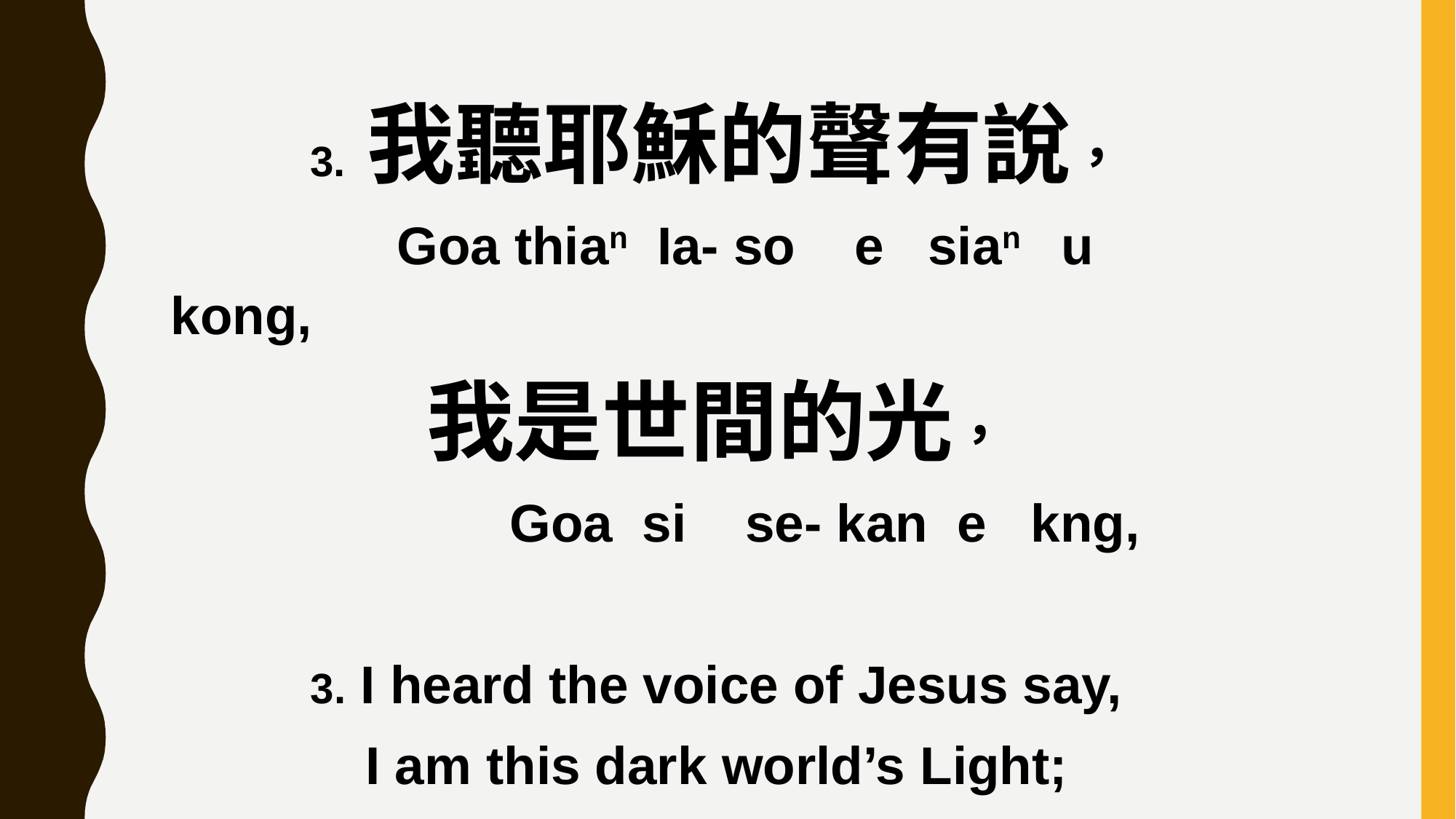

3. 我聽耶穌的聲有說，
                  Goa thian  Ia- so    e   sian    u  kong,
我是世間的光，
                       Goa  si    se- kan  e   kng,

3. I heard the voice of Jesus say,
I am this dark world’s Light;